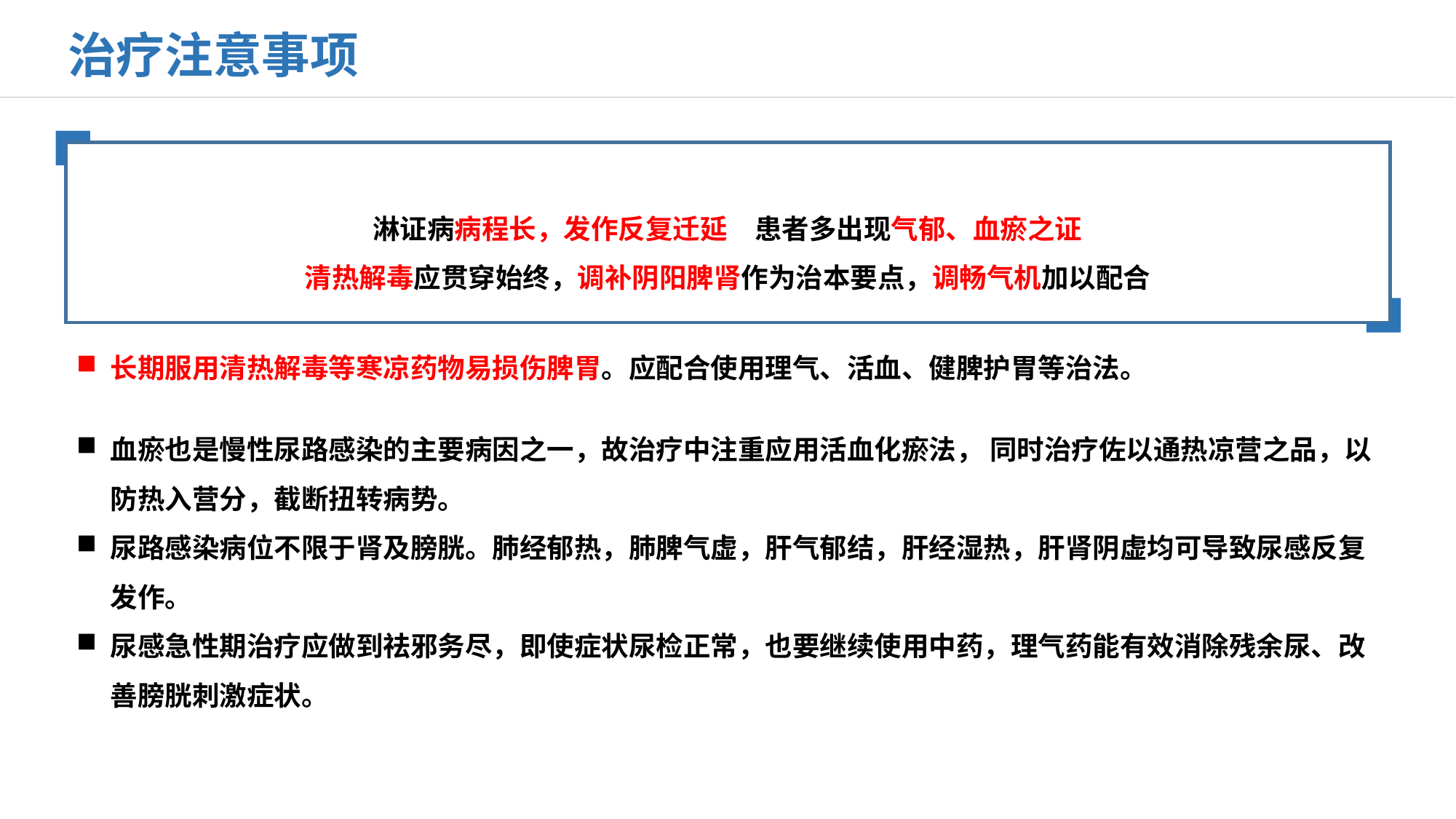

治疗注意事项

淋证病病程长，发作反复迁延，患者多出现气郁、血瘀之证
清热解毒应贯穿始终，调补阴阳脾肾作为治本要点，调畅气机加以配合

长期服用清热解毒等寒凉药物易损伤脾胃。应配合使用理气、活血、健脾护胃等治法。

血瘀也是慢性尿路感染的主要病因之一，故治疗中注重应用活血化瘀法， 同时治疗佐以通热凉营之品，以防热入营分，截断扭转病势。
尿路感染病位不限于肾及膀胱。肺经郁热，肺脾气虚，肝气郁结，肝经湿热，肝肾阴虚均可导致尿感反复发作。
尿感急性期治疗应做到祛邪务尽，即使症状尿检正常，也要继续使用中药，理气药能有效消除残余尿、改善膀胱刺激症状。